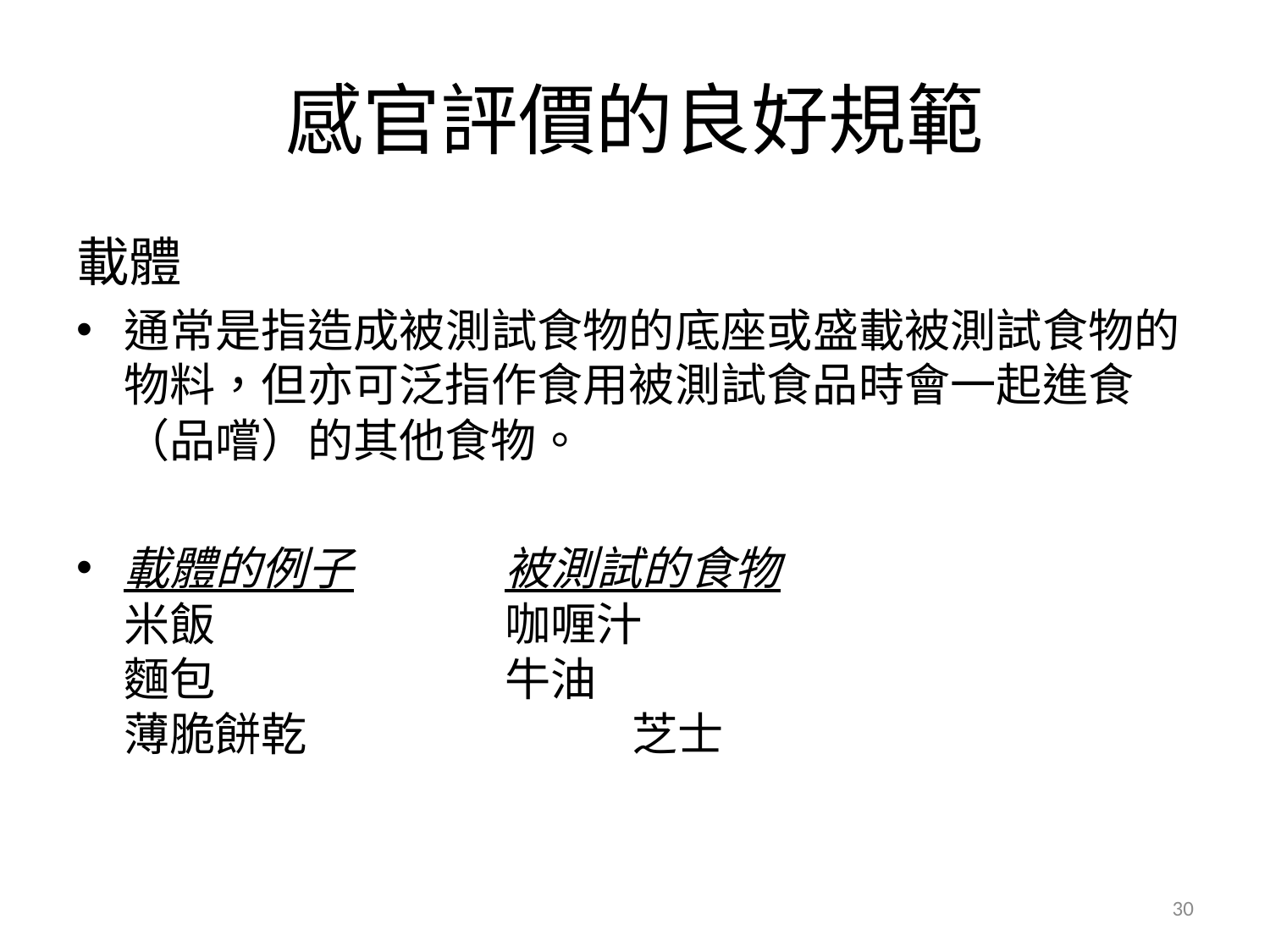

# 感官評價的良好規範
載體
通常是指造成被測試食物的底座或盛載被測試食物的物料，但亦可泛指作食用被測試食品時會一起進食（品嚐）的其他食物。

載體的例子		被測試的食物
米飯			咖喱汁
麵包			牛油
薄脆餅乾			芝士
30